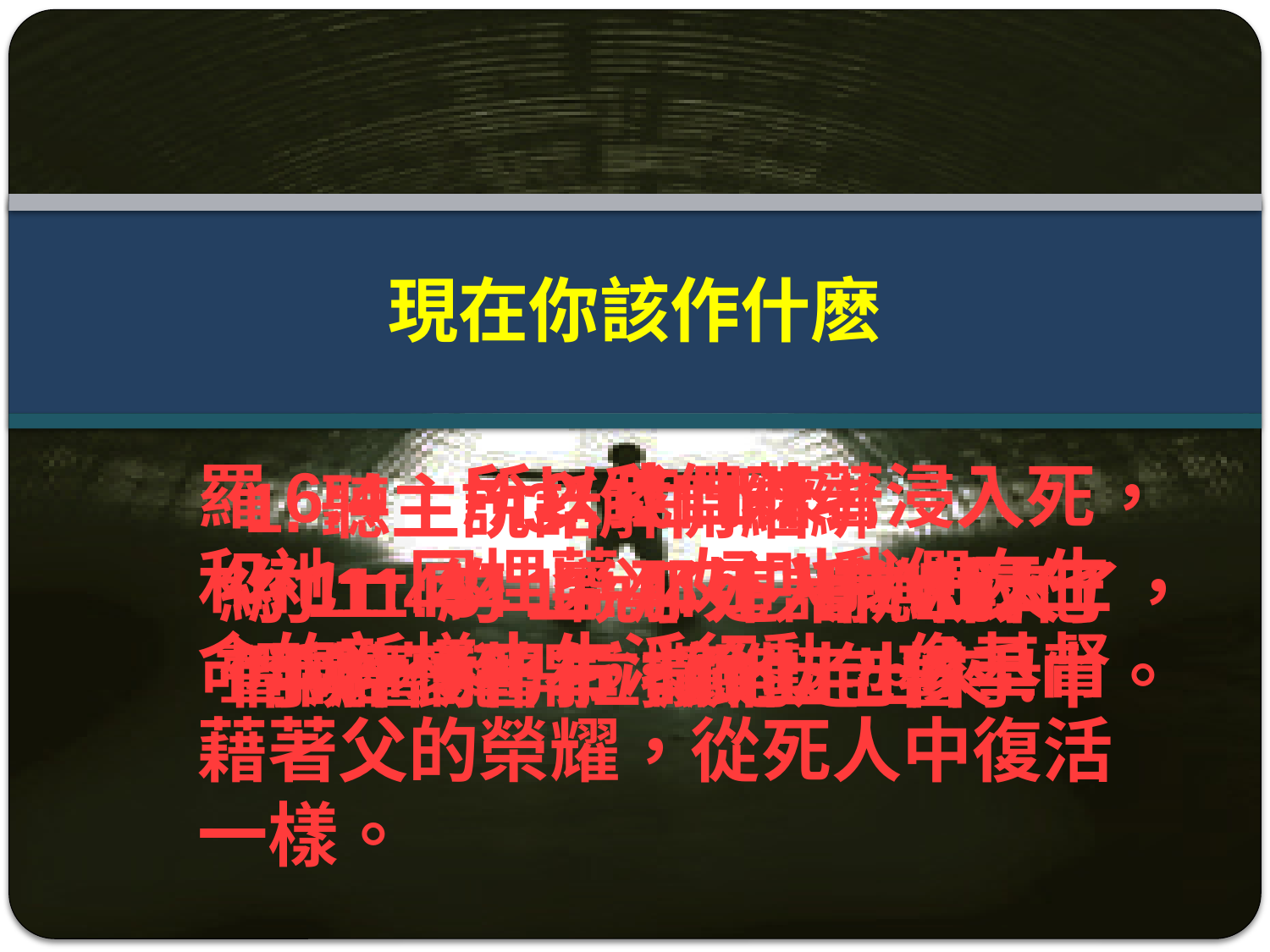

# 現在你該作什麽
羅6:4   所以我們藉著浸入死，和祂一同埋葬，好叫我們在生命的新樣中生活行動，像基督藉著父的榮耀，從死人中復活一樣。
2.走出來
約11:44上  那死人就出來了，手腳裹著布，臉上包著手巾。
1.聽主說話                            約11:43　說了這話，就大聲喊著說，拉撒路，出來！
               3.解開綑綁                              約11:44下  耶穌對他們說，解開，讓他走。